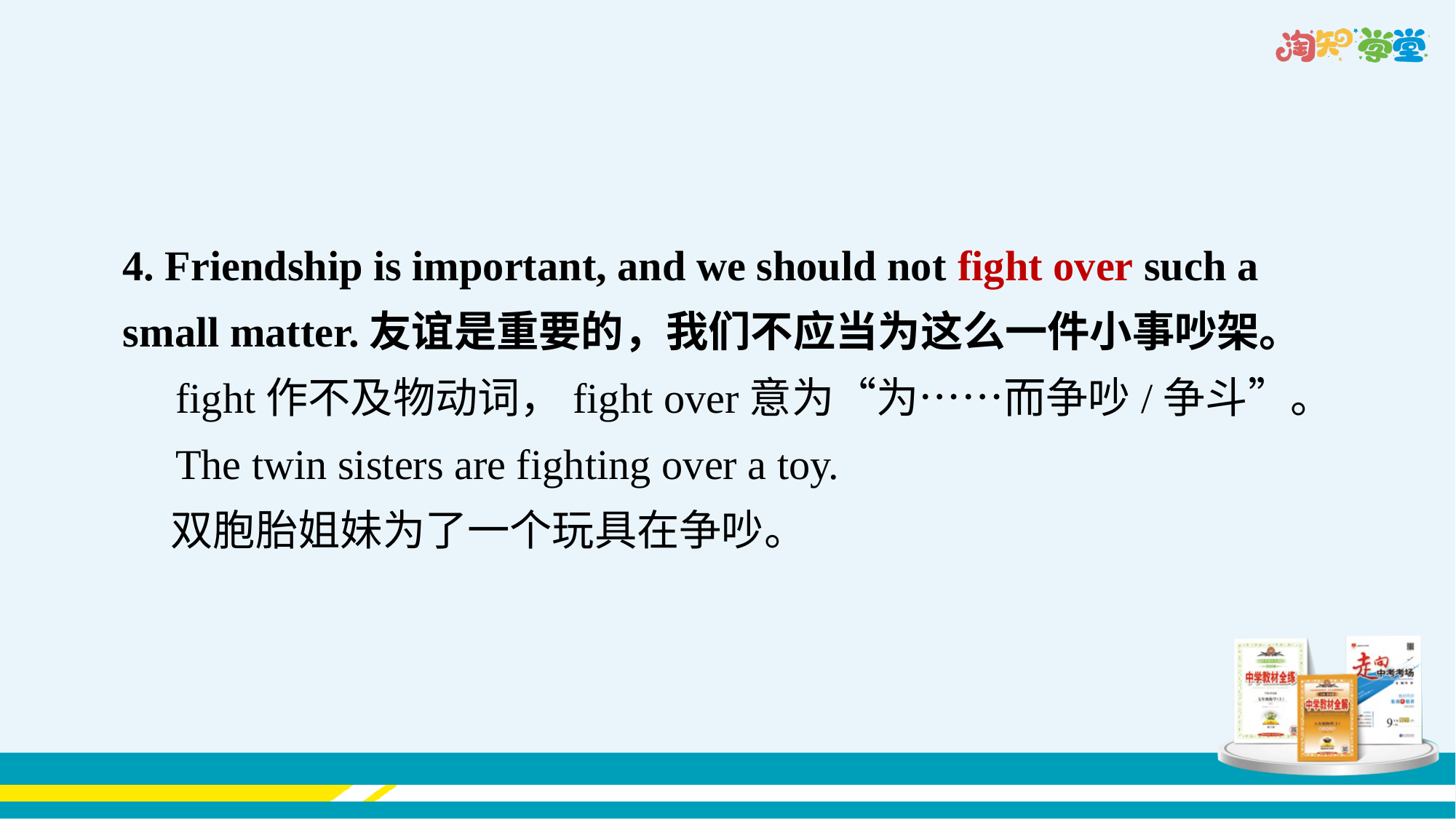

4. Friendship is important, and we should not fight over such a
small matter.友谊是重要的，我们不应当为这么一件小事吵架。
　fight作不及物动词，fight over意为“为……而争吵/争斗”。
　The twin sisters are fighting over a toy.
    双胞胎姐妹为了一个玩具在争吵。